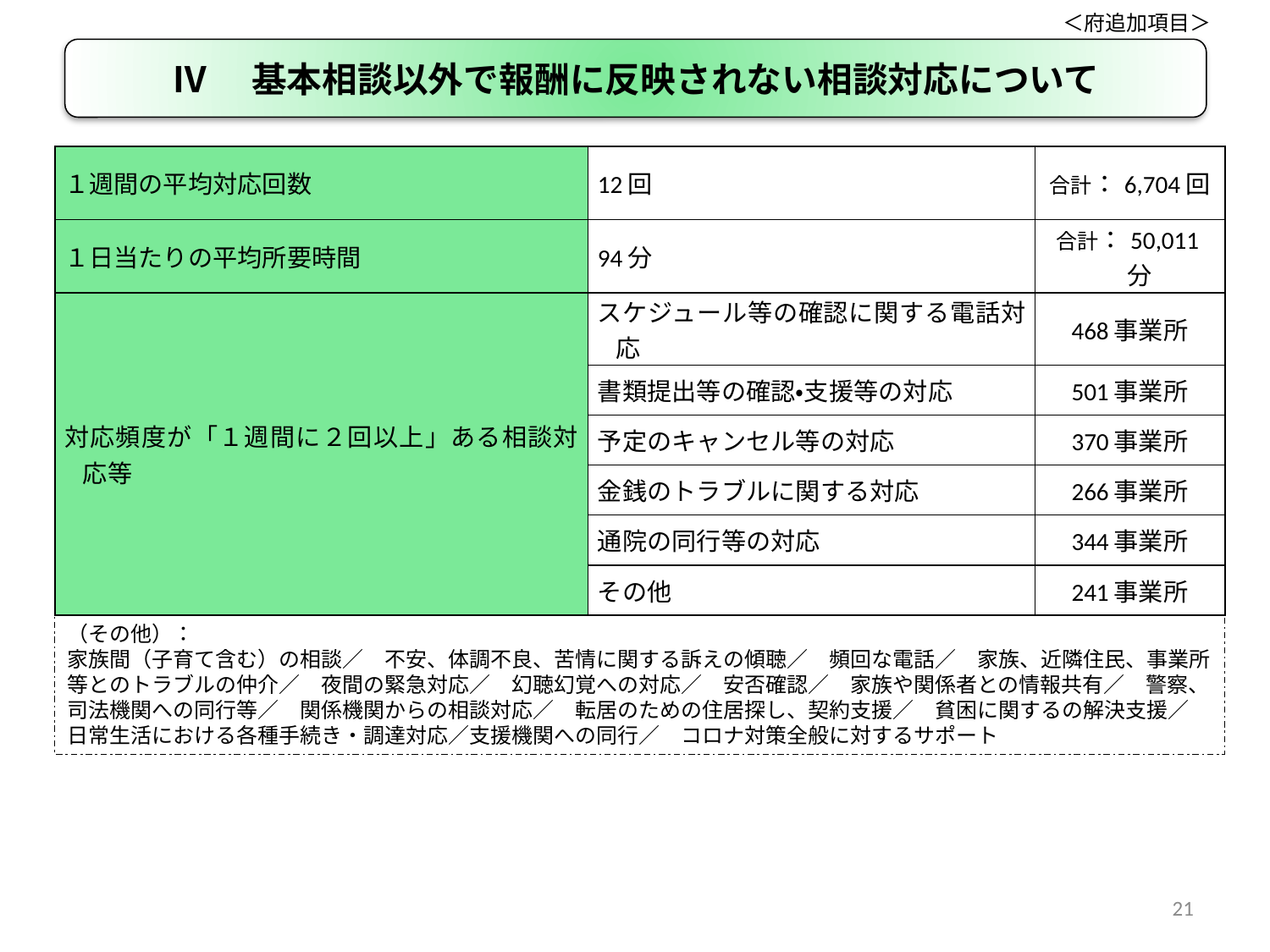

＜府追加項目＞
Ⅳ　基本相談以外で報酬に反映されない相談対応について
| １週間の平均対応回数 | 12回 | 合計：6,704回 |
| --- | --- | --- |
| １日当たりの平均所要時間 | 94分 | 合計：50,011分 |
| 対応頻度が「１週間に２回以上」ある相談対応等 | スケジュール等の確認に関する電話対応 | 468事業所 |
|  | 書類提出等の確認・支援等の対応 | 501事業所 |
|  | 予定のキャンセル等の対応 | 370事業所 |
|  | 金銭のトラブルに関する対応 | 266事業所 |
|  | 通院の同行等の対応 | 344事業所 |
|  | その他 | 241事業所 |
（その他）：
家族間（子育て含む）の相談／　不安、体調不良、苦情に関する訴えの傾聴／　頻回な電話／　家族、近隣住民、事業所等とのトラブルの仲介／　夜間の緊急対応／　幻聴幻覚への対応／　安否確認／　家族や関係者との情報共有／　警察、司法機関への同行等／　関係機関からの相談対応／　転居のための住居探し、契約支援／　貧困に関するの解決支援／　日常生活における各種手続き・調達対応／支援機関への同行／　コロナ対策全般に対するサポート
21